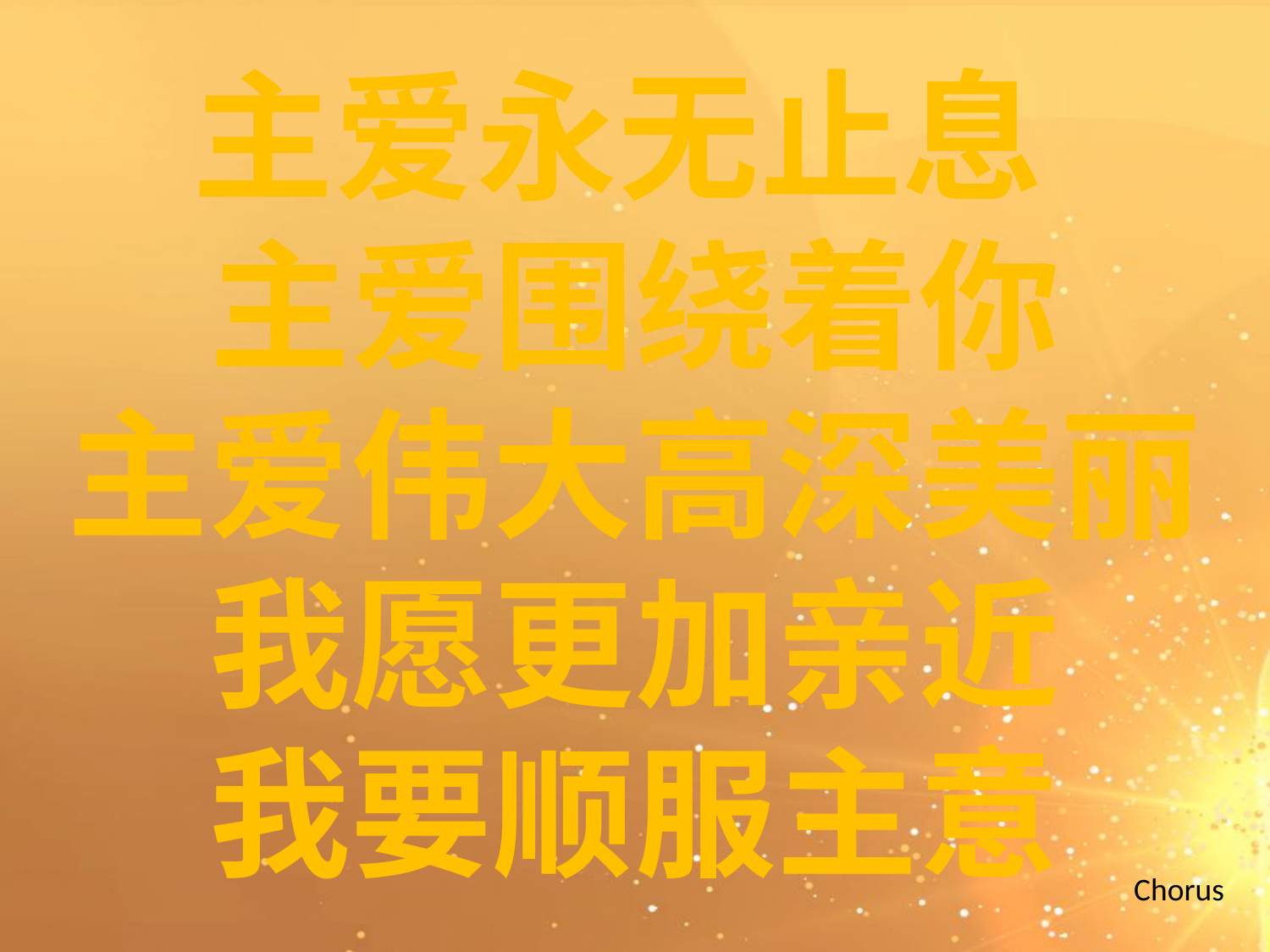

主爱永无止息
主爱围绕着你
主爱伟大高深美丽
我愿更加亲近
我要顺服主意
Chorus